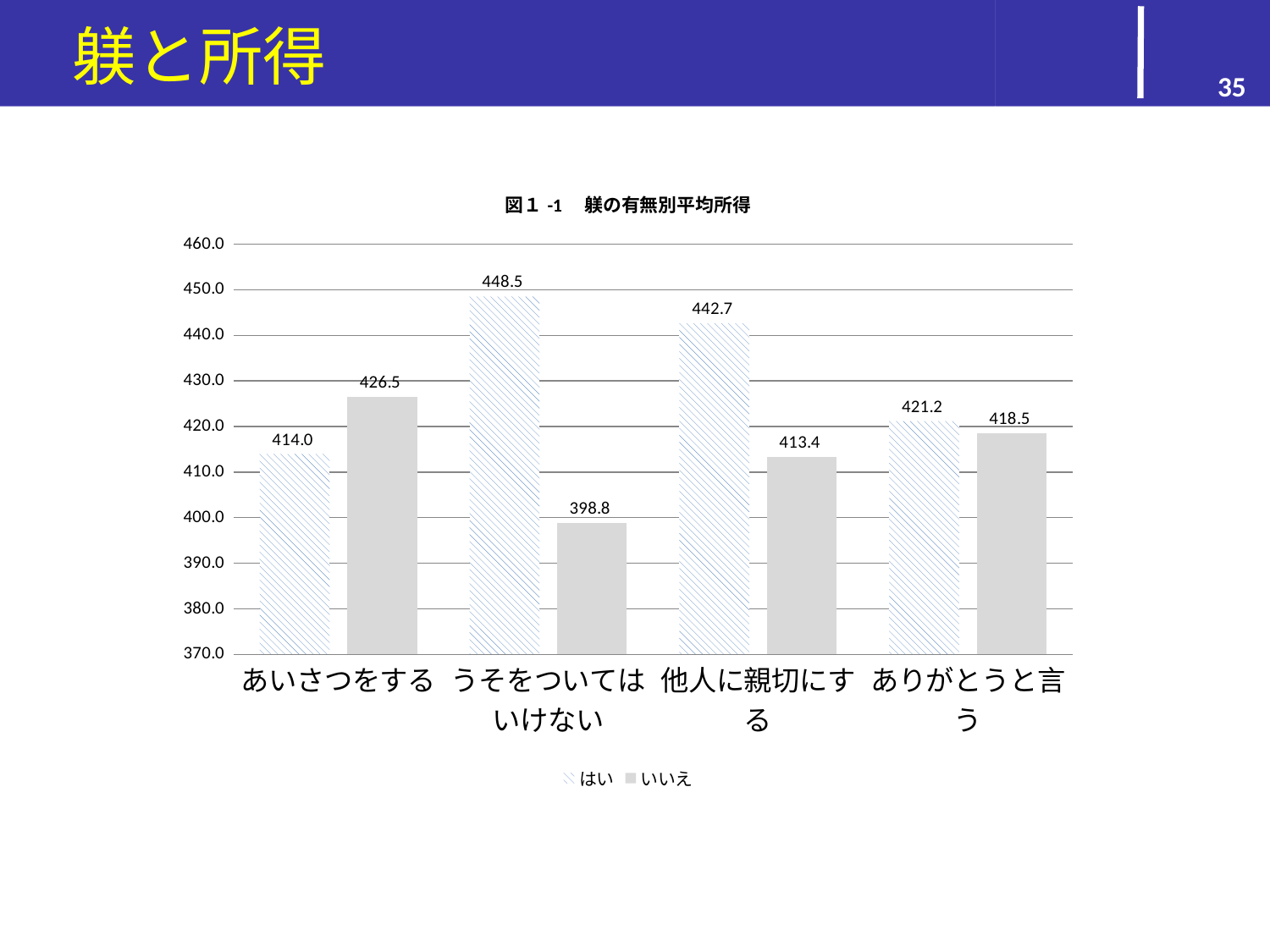

# 躾と所得
35

### Chart: 図１-1　躾の有無別平均所得

| Category | はい | いいえ |
|---|---|---|
| あいさつをする | 413.979099999999 | 426.5208 |
| うそをついてはいけない | 448.5214 | 398.829 |
| 他人に親切にする | 442.66039999999964 | 413.3686 |
| ありがとうと言う | 421.1795 | 418.4776 |